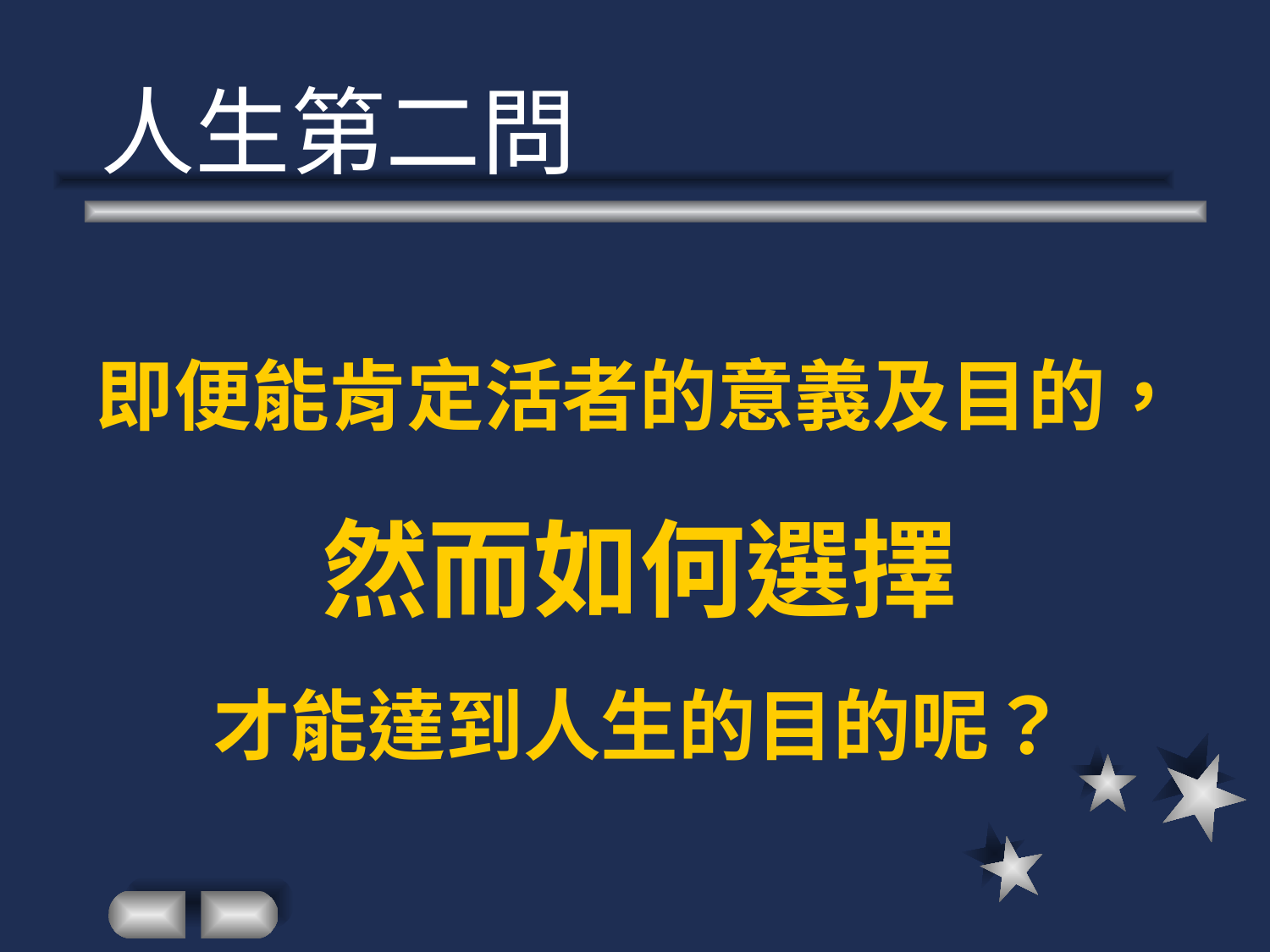

人生第二問
# 即便能肯定活者的意義及目的， 然而如何選擇 才能達到人生的目的呢？